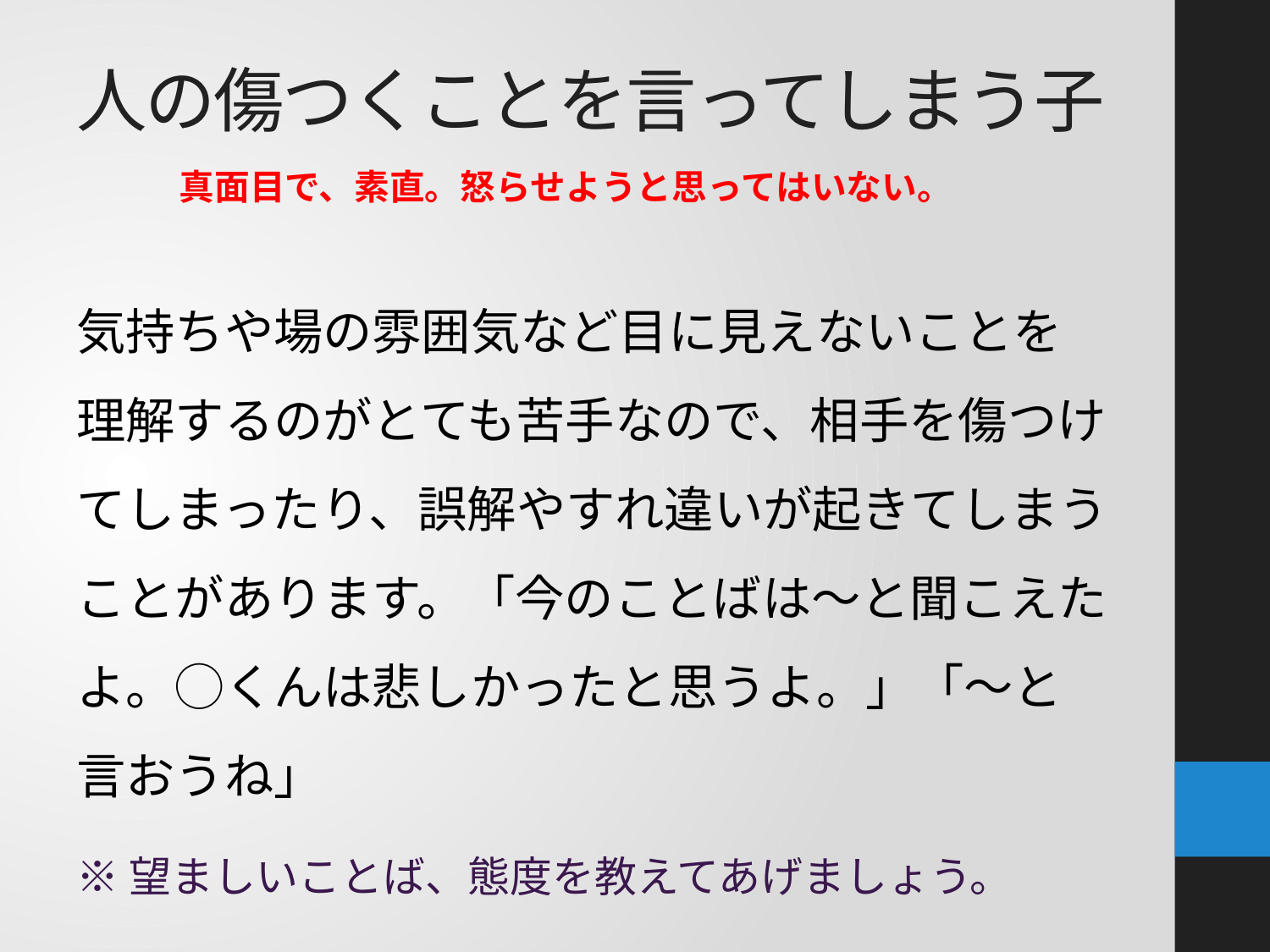

# 人の傷つくことを言ってしまう子
真面目で、素直。怒らせようと思ってはいない。
気持ちや場の雰囲気など目に見えないことを理解するのがとても苦手なので、相手を傷つけてしまったり、誤解やすれ違いが起きてしまうことがあります。「今のことばは〜と聞こえたよ。◯くんは悲しかったと思うよ。」「〜と言おうね」
※望ましいことば、態度を教えてあげましょう。